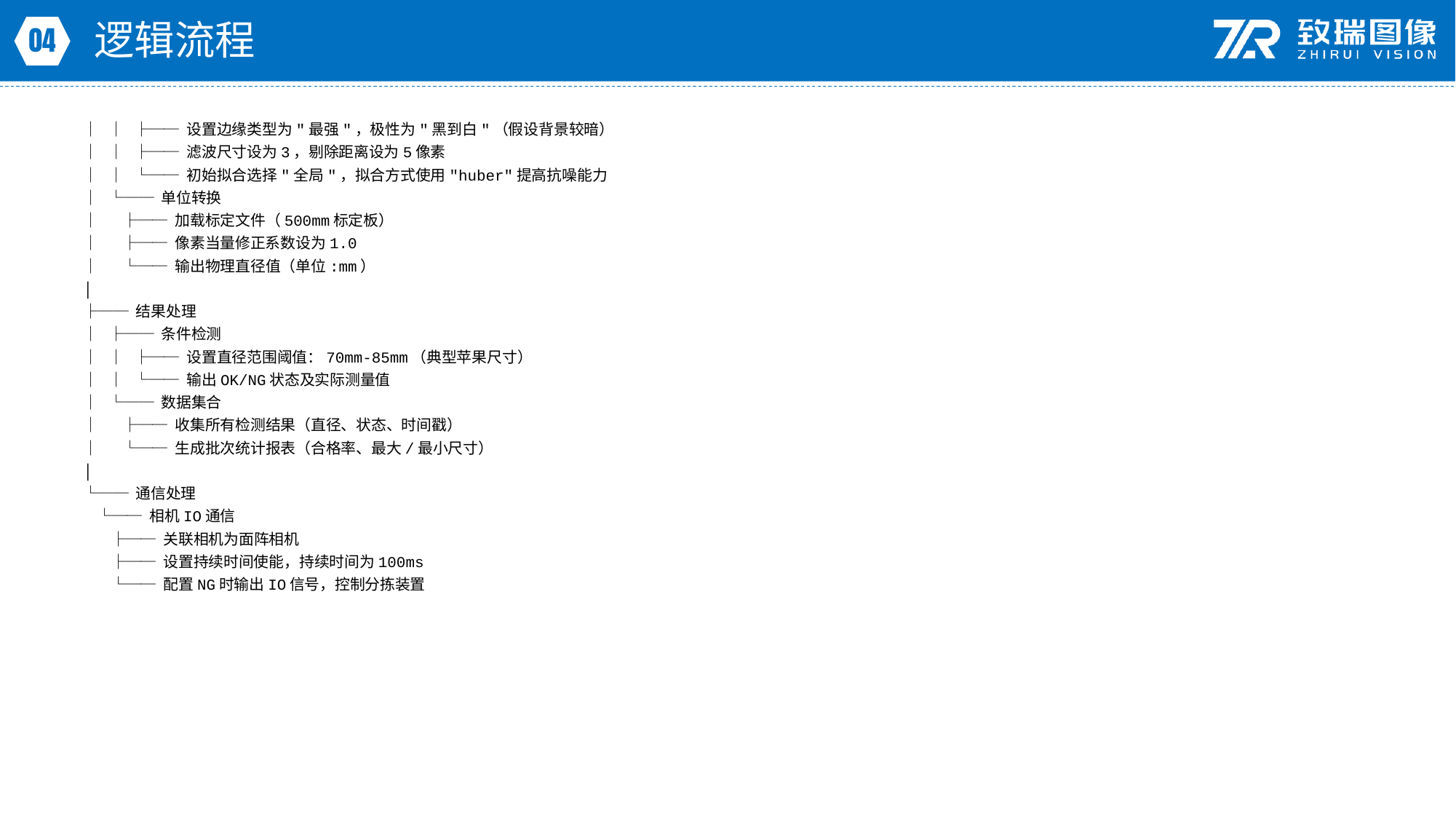

逻辑流程
04

│   │   ├── 设置边缘类型为"最强"，极性为"黑到白"（假设背景较暗）
│   │   ├── 滤波尺寸设为3，剔除距离设为5像素
│   │   └── 初始拟合选择"全局"，拟合方式使用"huber"提高抗噪能力
│   └── 单位转换
│       ├── 加载标定文件（500mm标定板）
│       ├── 像素当量修正系数设为1.0
│       └── 输出物理直径值（单位:mm）
│
├── 结果处理
│   ├── 条件检测
│   │   ├── 设置直径范围阈值：70mm-85mm（典型苹果尺寸）
│   │   └── 输出OK/NG状态及实际测量值
│   └── 数据集合
│       ├── 收集所有检测结果（直径、状态、时间戳）
│       └── 生成批次统计报表（合格率、最大/最小尺寸）
│
└── 通信处理
    └── 相机IO通信
        ├── 关联相机为面阵相机
        ├── 设置持续时间使能，持续时间为100ms
        └── 配置NG时输出IO信号，控制分拣装置